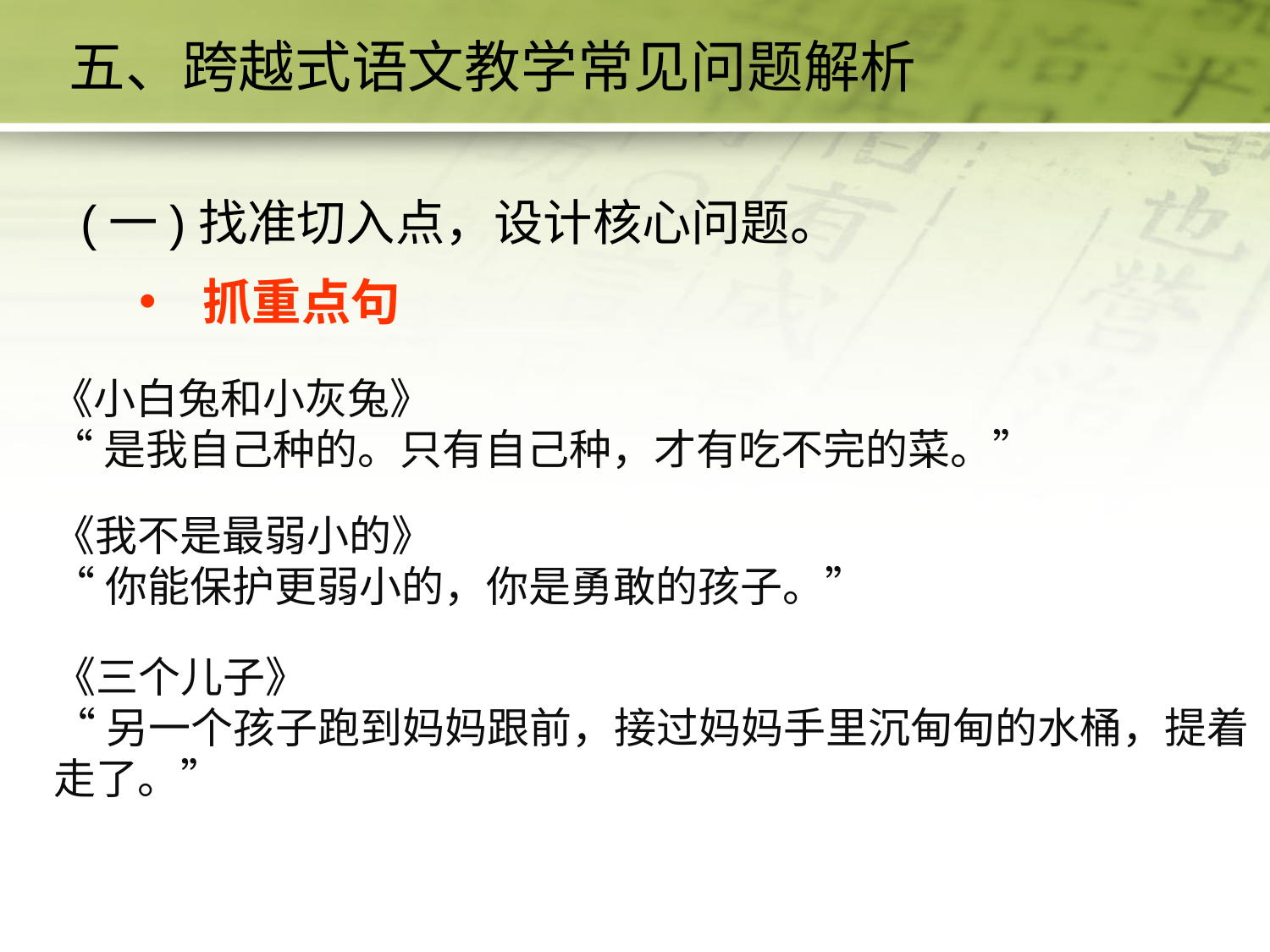

五、跨越式语文教学常见问题解析
(一)找准切入点，设计核心问题。
抓重点句
《小白兔和小灰兔》
“是我自己种的。只有自己种，才有吃不完的菜。”
《我不是最弱小的》
“你能保护更弱小的，你是勇敢的孩子。”
《三个儿子》
“另一个孩子跑到妈妈跟前，接过妈妈手里沉甸甸的水桶，提着走了。”